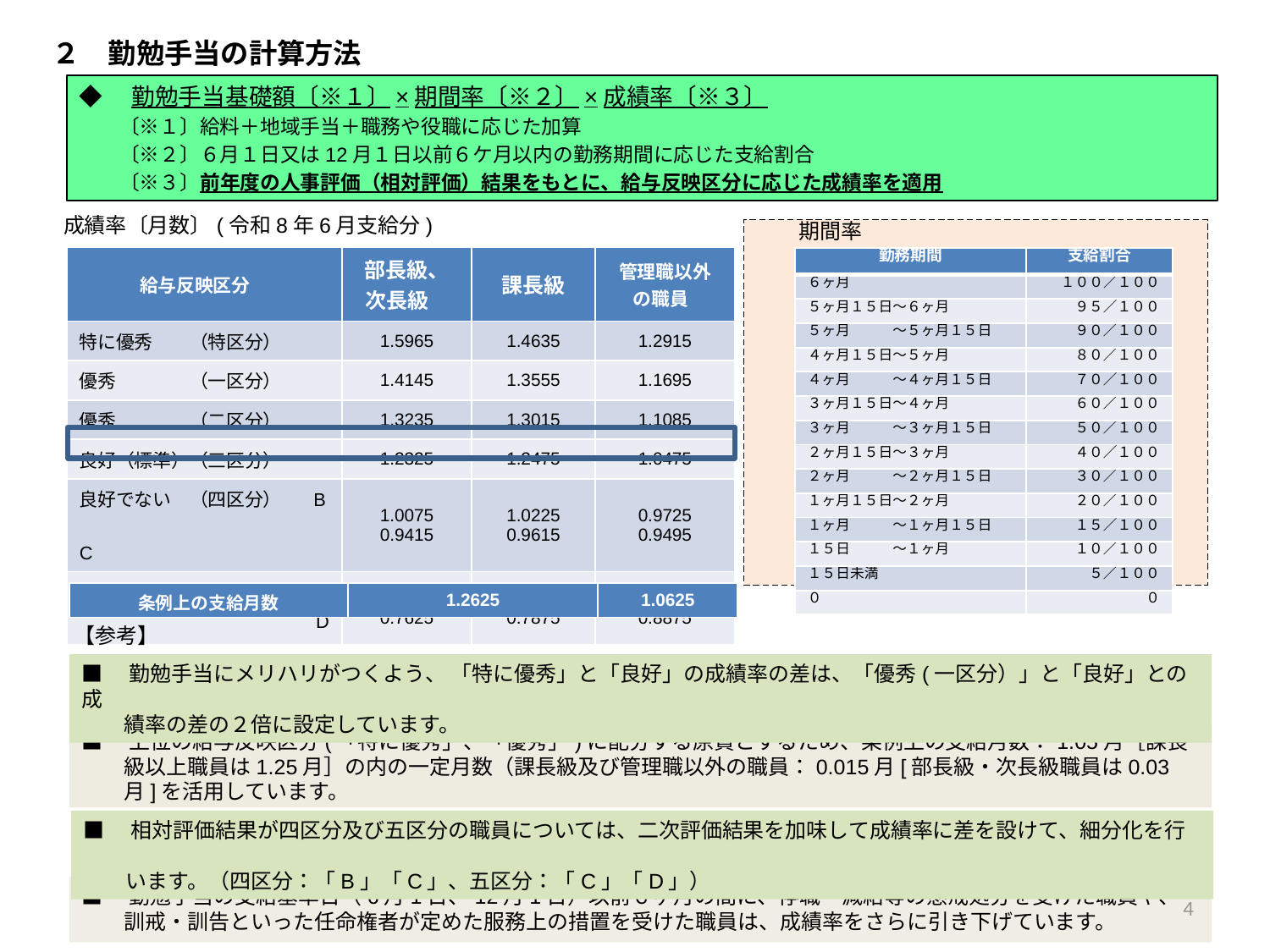

# ２　勤勉手当の計算方法
◆　勤勉手当基礎額〔※１〕×期間率〔※２〕×成績率〔※３〕
　　〔※１〕給料＋地域手当＋職務や役職に応じた加算
　　〔※２〕６月１日又は12月１日以前６ケ月以内の勤務期間に応じた支給割合
　　〔※３〕前年度の人事評価（相対評価）結果をもとに、給与反映区分に応じた成績率を適用
　　成績率〔月数〕(令和8年6月支給分)
　　期間率

| 給与反映区分 | 部長級、 次長級 | 課長級 | 管理職以外 の職員 |
| --- | --- | --- | --- |
| 特に優秀　　（特区分） | 1.5965 | 1.4635 | 1.2915 |
| 優秀　　　　（一区分） | 1.4145 | 1.3555 | 1.1695 |
| 優秀　　　　（二区分） | 1.3235 | 1.3015 | 1.1085 |
| 良好（標準）（三区分） | 1.2325 | 1.2475 | 1.0475 |
| 良好でない　（四区分）　 B 　　　　　　　　　　　　 C | 1.0075 0.9415 | 1.0225 0.9615 | 0.9725 0.9495 |
| 良好でない　（五区分） 　C D | 0.8755 0.7625 | 0.9005 0.7875 | 0.9255 0.8875 |
| 勤務期間 | 支給割合 |
| --- | --- |
| ６ヶ月 | １００／１００ |
| ５ヶ月１５日～６ヶ月 | ９５／１００ |
| ５ヶ月　　　～５ヶ月１５日 | ９０／１００ |
| ４ヶ月１５日～５ヶ月 | ８０／１００ |
| ４ヶ月　　　～４ヶ月１５日 | ７０／１００ |
| ３ヶ月１５日～４ヶ月 | ６０／１００ |
| ３ヶ月　　　～３ヶ月１５日 | ５０／１００ |
| ２ヶ月１５日～３ヶ月 | ４０／１００ |
| ２ヶ月　　　～２ヶ月１５日 | ３０／１００ |
| １ヶ月１５日～２ヶ月 | ２０／１００ |
| １ヶ月　　　～１ヶ月１５日 | １５／１００ |
| １５日　　　～１ヶ月 | １０／１００ |
| １５日未満 | ５／１００ |
| ０ | ０ |

| 条例上の支給月数 | 1.2625 | 1.0625 |
| --- | --- | --- |
【参考】
■　勤勉手当にメリハリがつくよう、 「特に優秀」と「良好」の成績率の差は、「優秀(一区分）」と「良好」との成
　　績率の差の２倍に設定しています。
■　上位の給与反映区分(「特に優秀」、「優秀」)に配分する原資とするため、条例上の支給月数：1.05月［課長
　　級以上職員は1.25月］の内の一定月数（課長級及び管理職以外の職員：0.015月[部長級・次長級職員は0.03
　　月]を活用しています。
■　相対評価結果が四区分及び五区分の職員については、二次評価結果を加味して成績率に差を設けて、細分化を行
　　います。（四区分：「B」「C」、五区分：「C」「D」）
■　勤勉手当の支給基準日（6月1日、12月1日）以前６ヶ月の間に、停職・減給等の懲戒処分を受けた職員や、
　　訓戒・訓告といった任命権者が定めた服務上の措置を受けた職員は、成績率をさらに引き下げています。
4